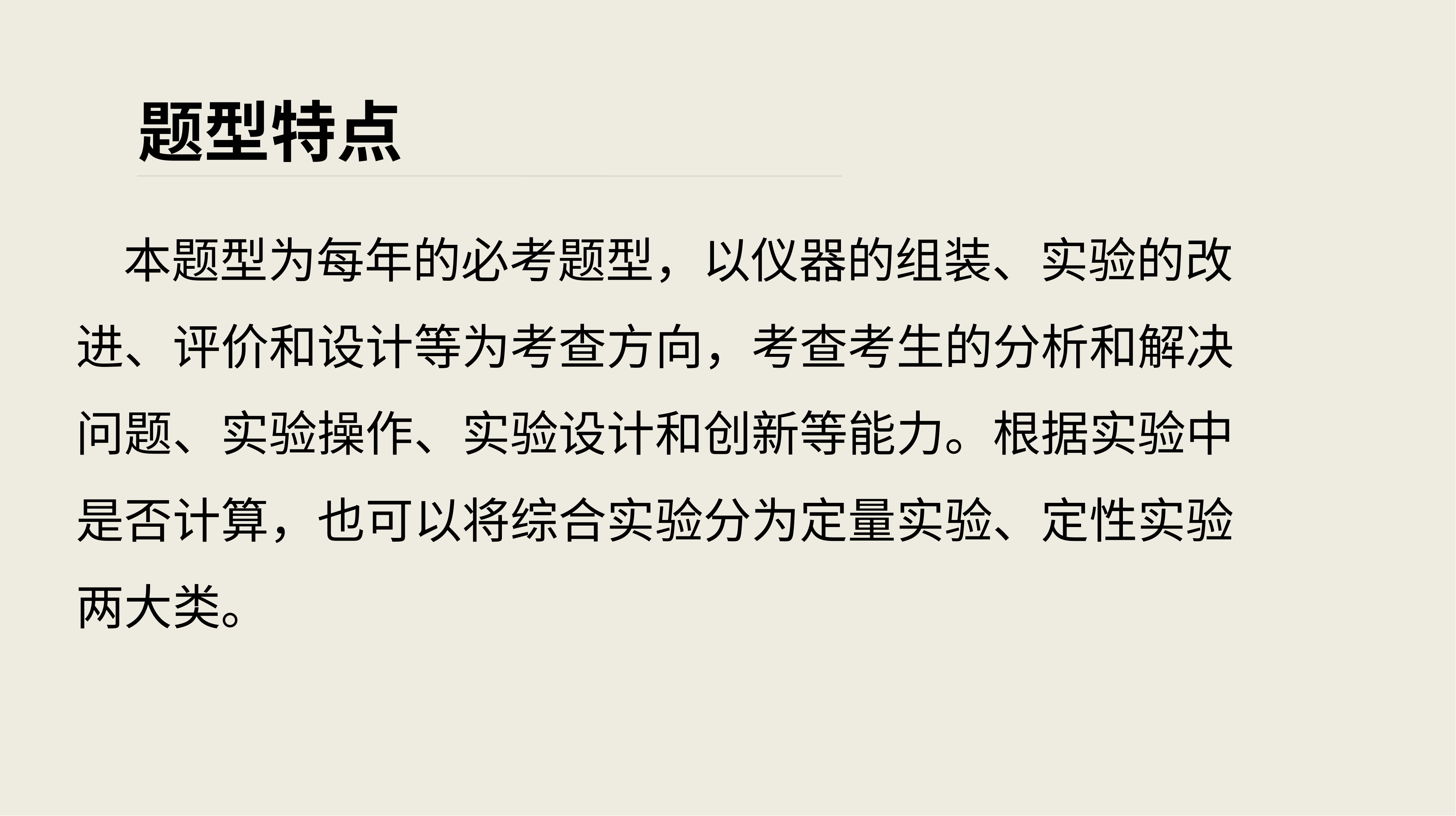

题型特点
        本题型为每年的必考题型，以仪器的组装、实验的改进、评价和设计等为考查方向，考查考生的分析和解决问题、实验操作、实验设计和创新等能力。根据实验中是否计算，也可以将综合实验分为定量实验、定性实验两大类。